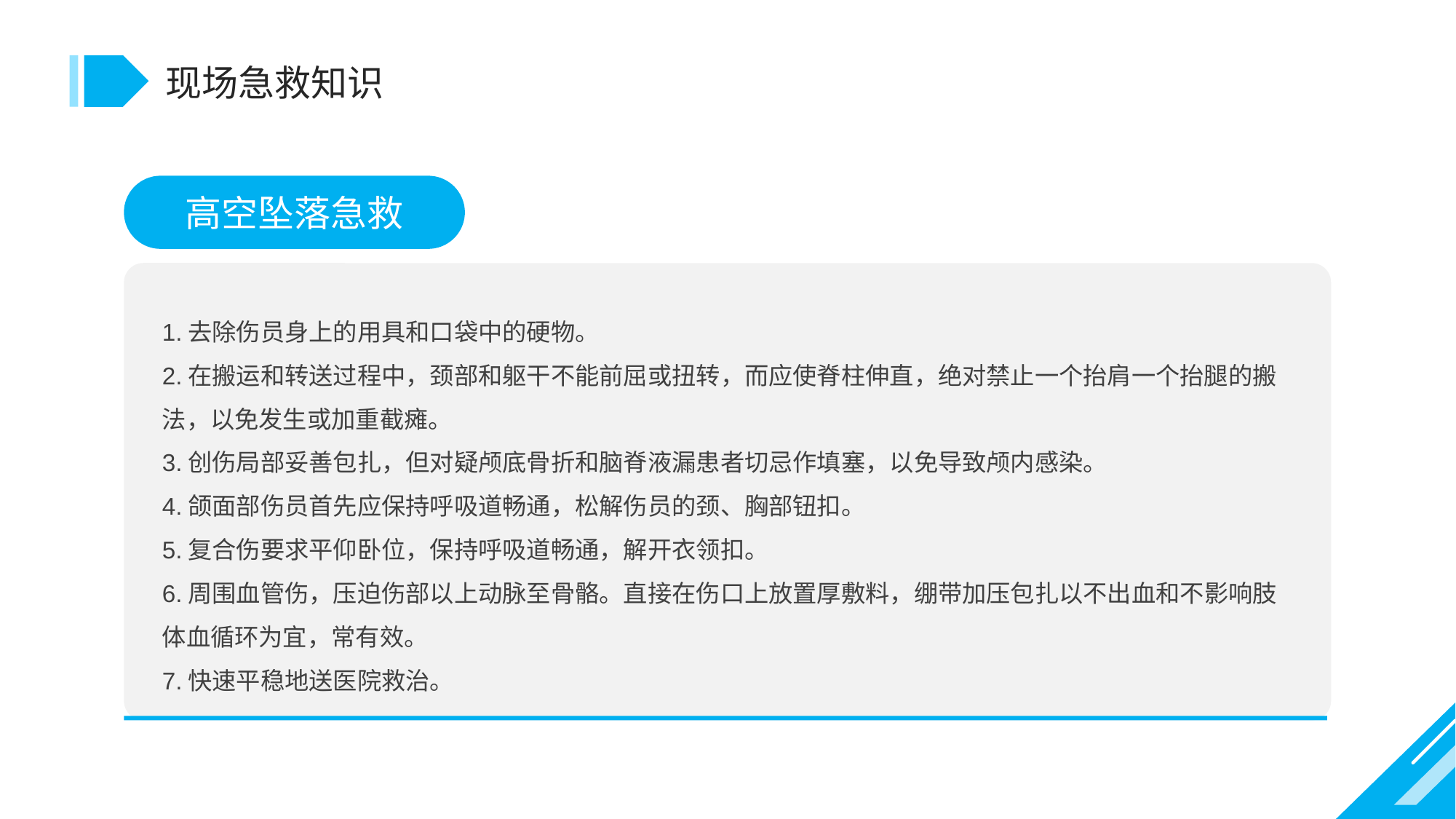

现场急救知识
高空坠落急救

1.去除伤员身上的用具和口袋中的硬物。
2.在搬运和转送过程中，颈部和躯干不能前屈或扭转，而应使脊柱伸直，绝对禁止一个抬肩一个抬腿的搬法，以免发生或加重截瘫。
3.创伤局部妥善包扎，但对疑颅底骨折和脑脊液漏患者切忌作填塞，以免导致颅内感染。
4.颌面部伤员首先应保持呼吸道畅通，松解伤员的颈、胸部钮扣。
5.复合伤要求平仰卧位，保持呼吸道畅通，解开衣领扣。
6.周围血管伤，压迫伤部以上动脉至骨骼。直接在伤口上放置厚敷料，绷带加压包扎以不出血和不影响肢体血循环为宜，常有效。
7.快速平稳地送医院救治。